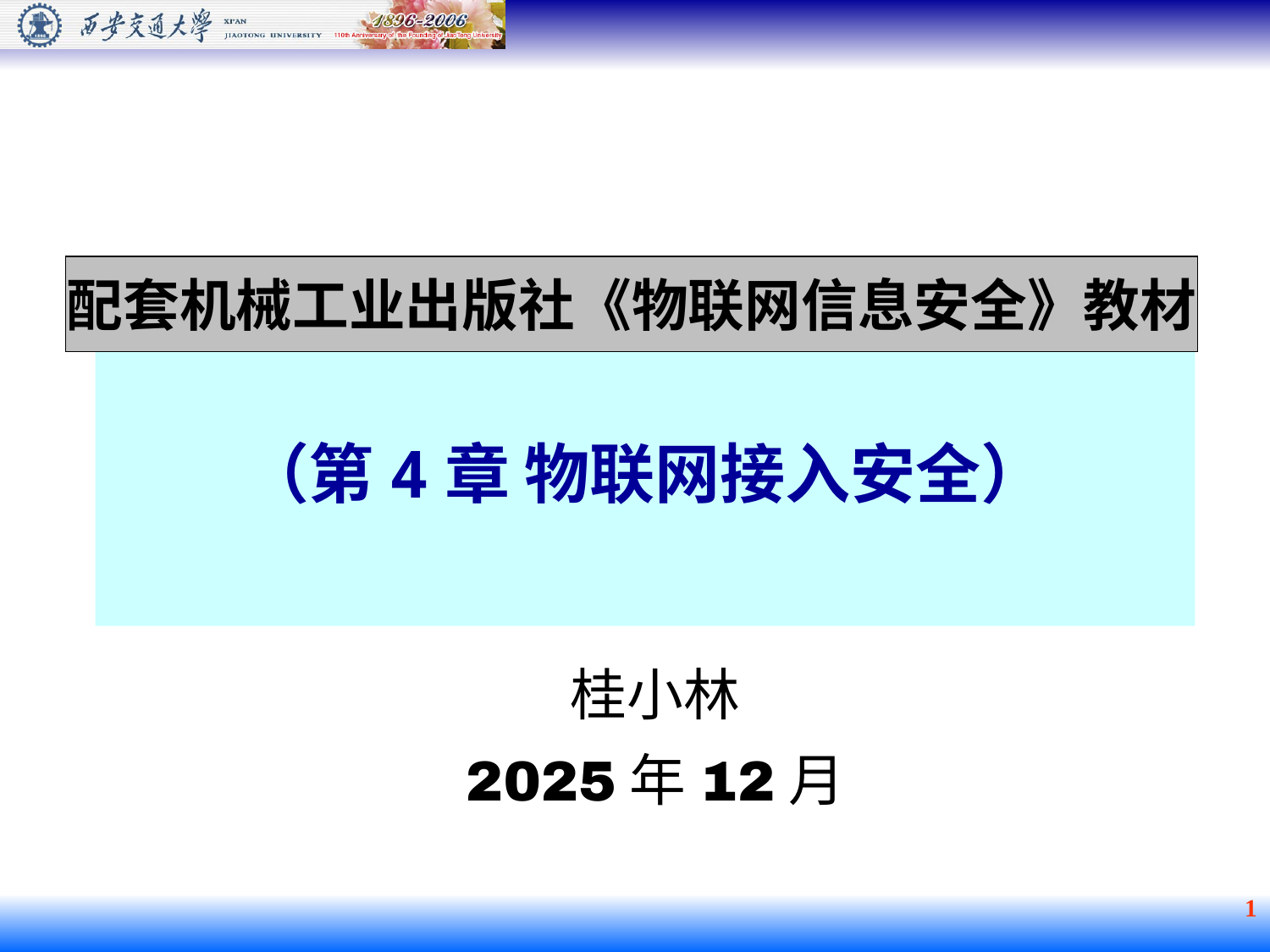

配套机械工业出版社《物联网信息安全》教材
# （第4章 物联网接入安全）
桂小林
2025年12月
1